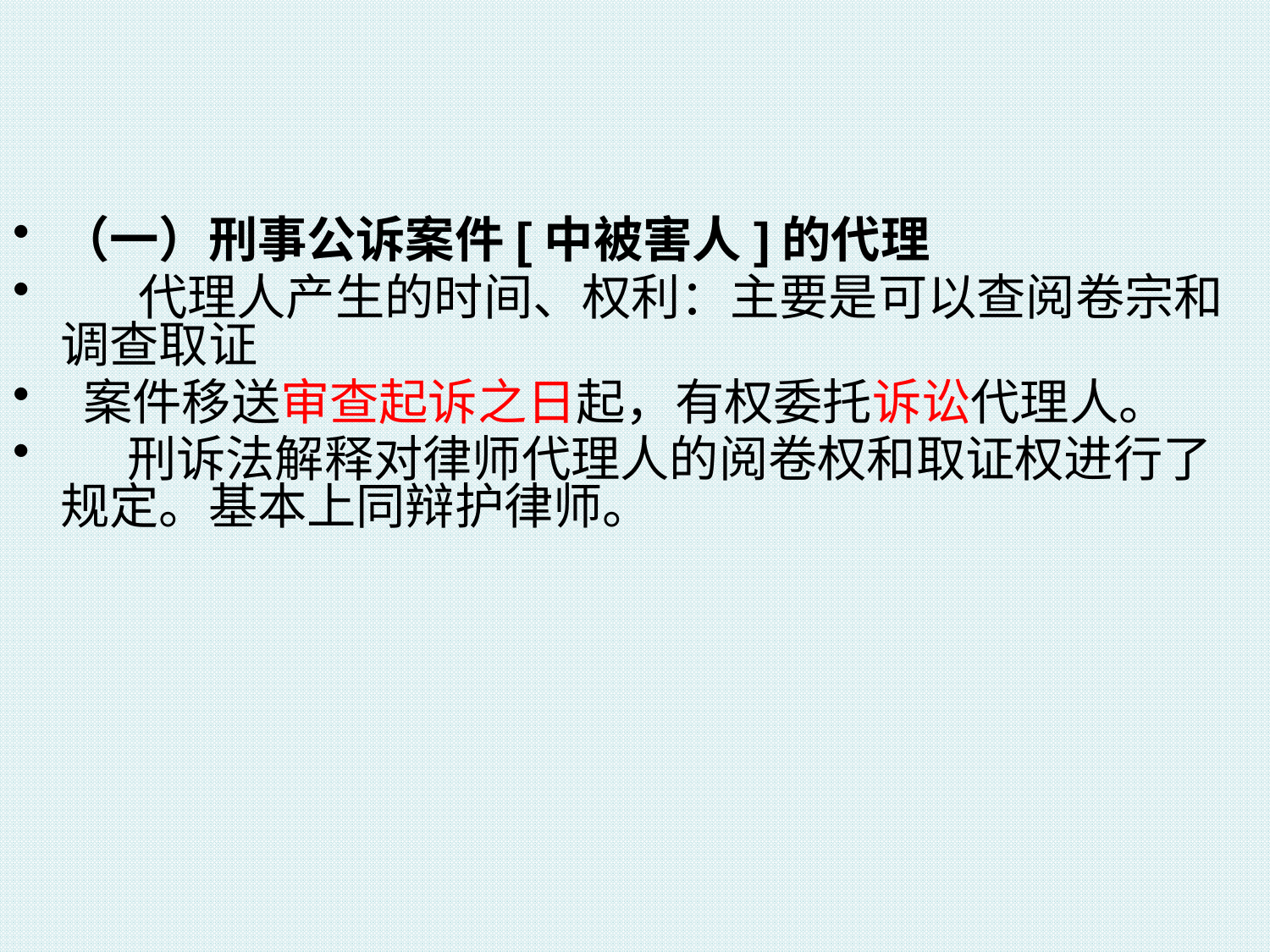

（一）刑事公诉案件[中被害人]的代理
      代理人产生的时间、权利：主要是可以查阅卷宗和调查取证
 案件移送审查起诉之日起，有权委托诉讼代理人。
     刑诉法解释对律师代理人的阅卷权和取证权进行了规定。基本上同辩护律师。